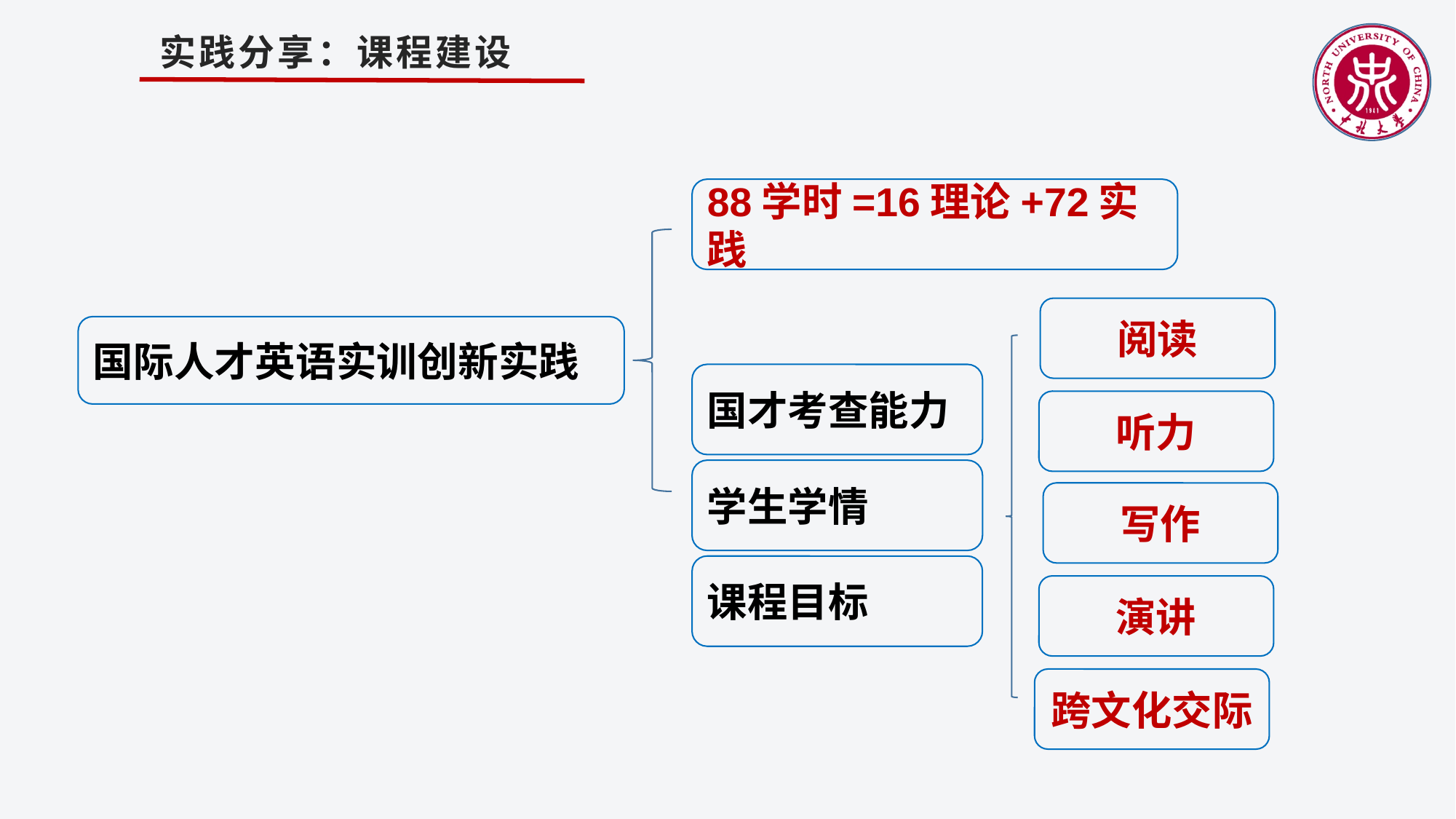

实践分享：课程建设
88学时=16理论+72实践

阅读
听力
写作
演讲
跨文化交际

国际人才英语实训创新实践
国才考查能力
学生学情
课程目标